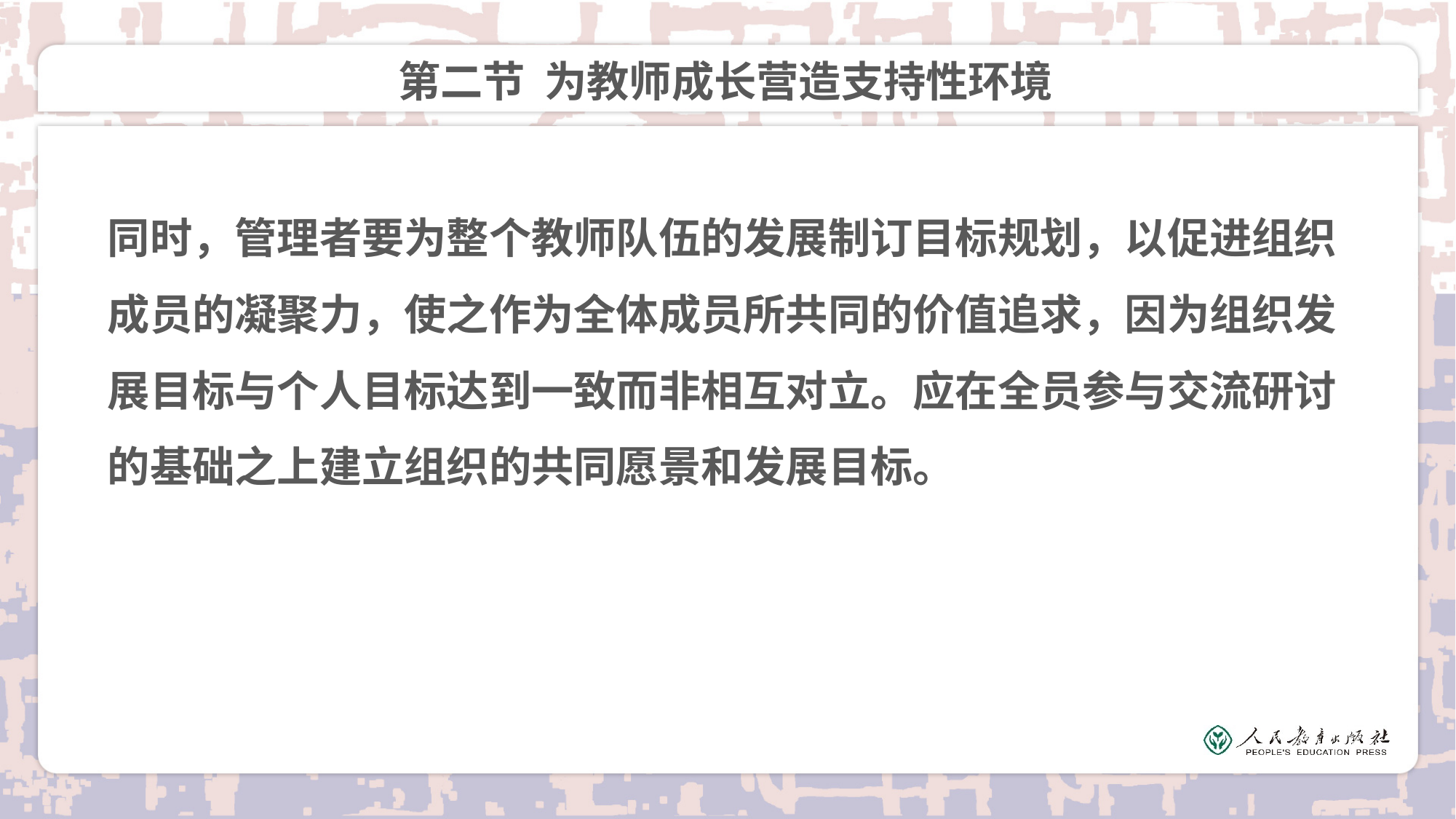

# 第二节  为教师成长营造支持性环境
同时，管理者要为整个教师队伍的发展制订目标规划，以促进组织成员的凝聚力，使之作为全体成员所共同的价值追求，因为组织发展目标与个人目标达到一致而非相互对立。应在全员参与交流研讨的基础之上建立组织的共同愿景和发展目标。